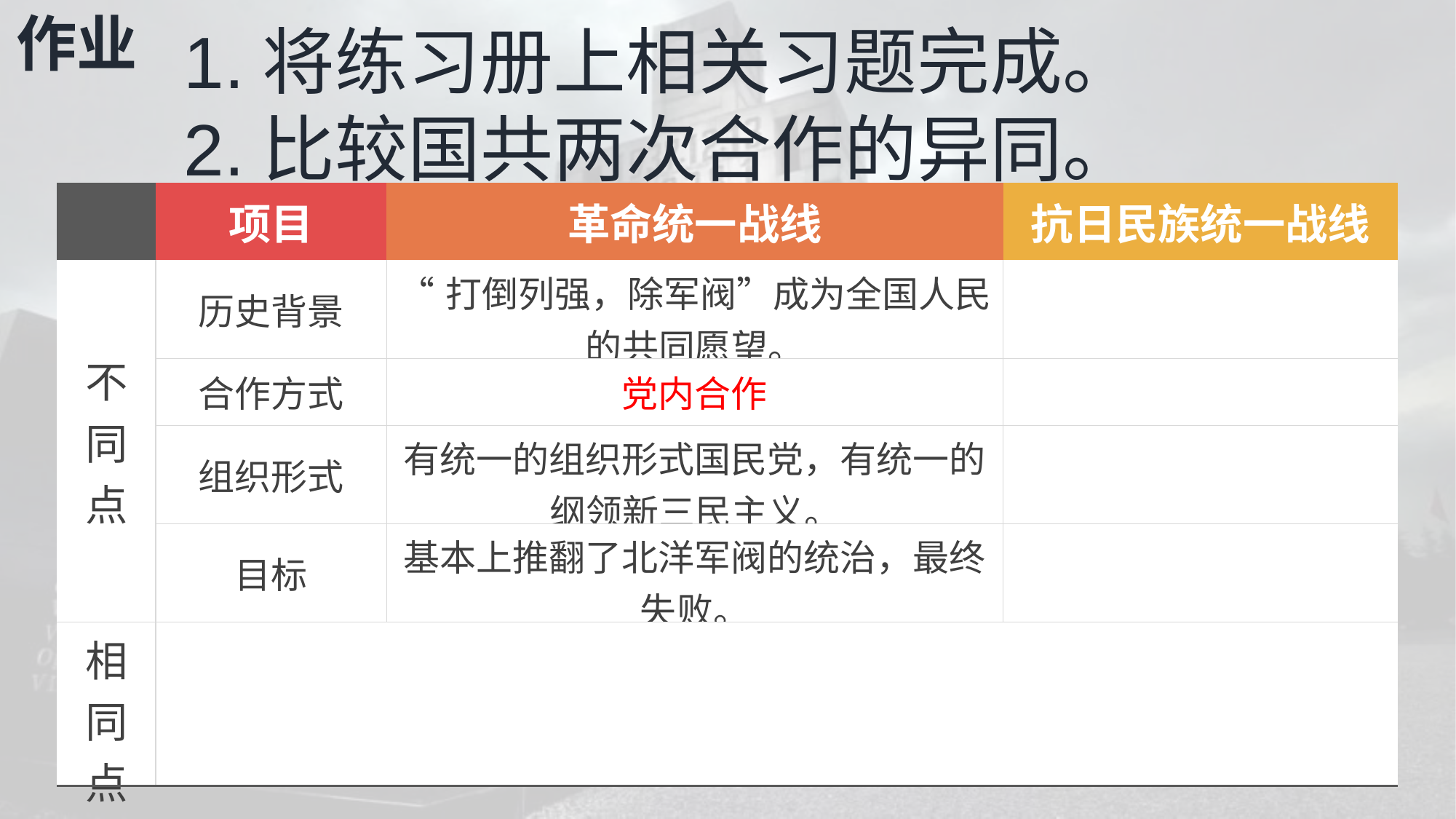

作业

1.将练习册上相关习题完成。
2.比较国共两次合作的异同。

|  | 项目 | 革命统一战线 | 抗日民族统一战线 |
| --- | --- | --- | --- |
| 不 同 点 | 历史背景 | “打倒列强，除军阀”成为全国人民的共同愿望。 |  |
|  | 合作方式 | 党内合作 |  |
|  | 组织形式 | 有统一的组织形式国民党，有统一的纲领新三民主义。 |  |
|  | 目标 | 基本上推翻了北洋军阀的统治，最终失败。 |  |
| 相同点 |  |  |  |